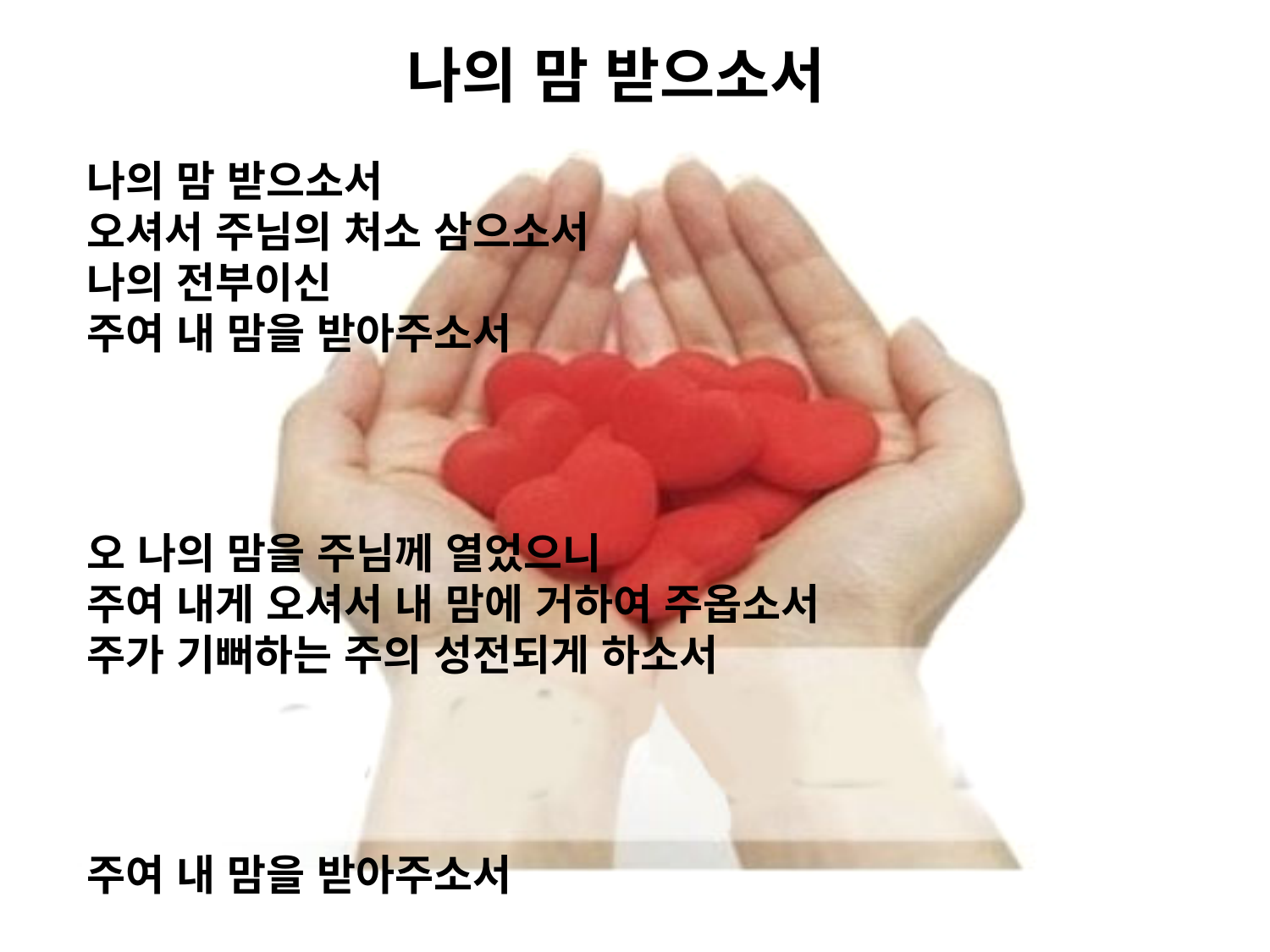

# 나의 맘 받으소서
나의 맘 받으소서
오셔서 주님의 처소 삼으소서
나의 전부이신
주여 내 맘을 받아주소서

오 나의 맘을 주님께 열었으니
주여 내게 오셔서 내 맘에 거하여 주옵소서
주가 기뻐하는 주의 성전되게 하소서

주여 내 맘을 받아주소서